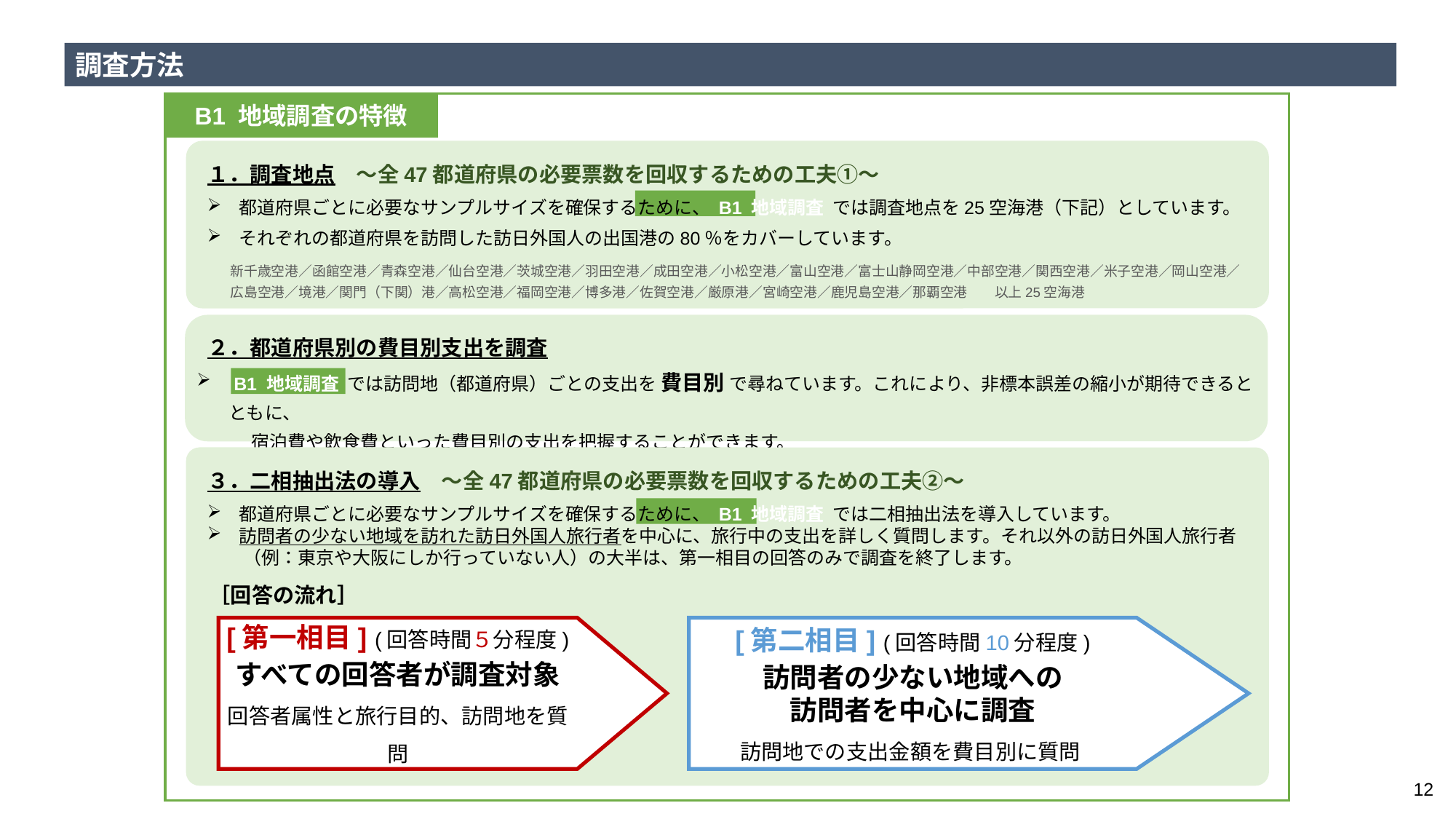

調査方法
B1 地域調査の特徴

１．調査地点　～全47都道府県の必要票数を回収するための工夫①～
都道府県ごとに必要なサンプルサイズを確保するために、 B1 地域調査  では調査地点を25空海港（下記）としています。
それぞれの都道府県を訪問した訪日外国人の出国港の80％をカバーしています。

新千歳空港／函館空港／青森空港／仙台空港／茨城空港／羽田空港／成田空港／小松空港／富山空港／富士山静岡空港／中部空港／関西空港／米子空港／岡山空港／
広島空港／境港／関門（下関）港／高松空港／福岡空港／博多港／佐賀空港／厳原港／宮崎空港／鹿児島空港／那覇空港　　以上25空海港

２．都道府県別の費目別支出を調査
 B1 地域調査  では訪問地（都道府県）ごとの支出を 費目別 で尋ねています。これにより、非標本誤差の縮小が期待できるとともに、
　　　宿泊費や飲食費といった費目別の支出を把握することができます。

[第二相目] (回答時間10分程度)
訪問者の少ない地域への
訪問者を中心に調査
訪問地での支出金額を費目別に質問

３．二相抽出法の導入　～全47都道府県の必要票数を回収するための工夫②～
[第一相目] (回答時間５分程度)
すべての回答者が調査対象
回答者属性と旅行目的、訪問地を質問
都道府県ごとに必要なサンプルサイズを確保するために、 B1 地域調査  では二相抽出法を導入しています。
訪問者の少ない地域を訪れた訪日外国人旅行者を中心に、旅行中の支出を詳しく質問します。それ以外の訪日外国人旅行者
　　（例：東京や大阪にしか行っていない人）の大半は、第一相目の回答のみで調査を終了します。

［回答の流れ］
12